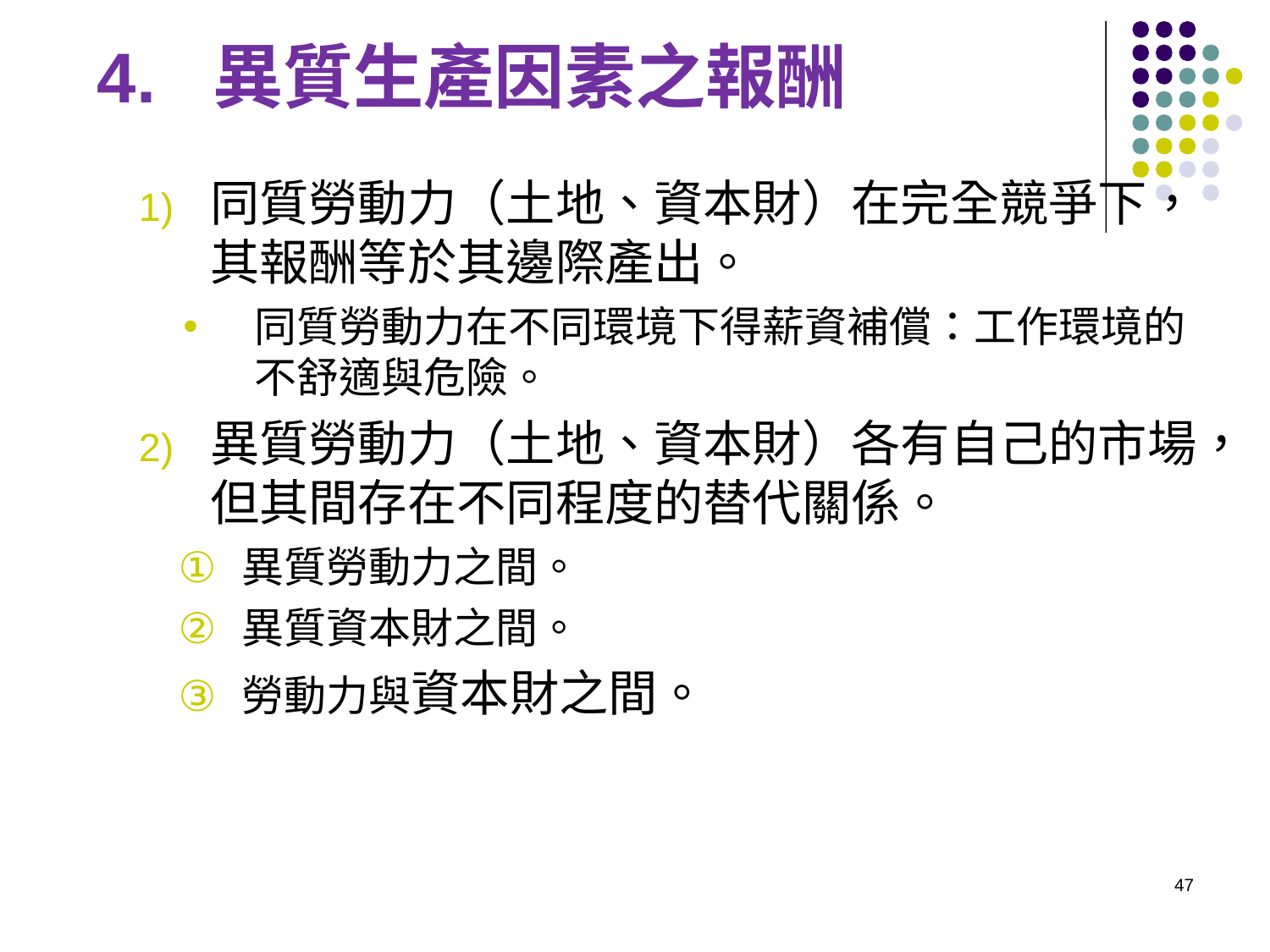

4.  異質生產因素之報酬
同質勞動力（土地、資本財）在完全競爭下，其報酬等於其邊際產出。
同質勞動力在不同環境下得薪資補償：工作環境的不舒適與危險。
異質勞動力（土地、資本財）各有自己的市場，但其間存在不同程度的替代關係。
異質勞動力之間。
異質資本財之間。
勞動力與資本財之間。
47